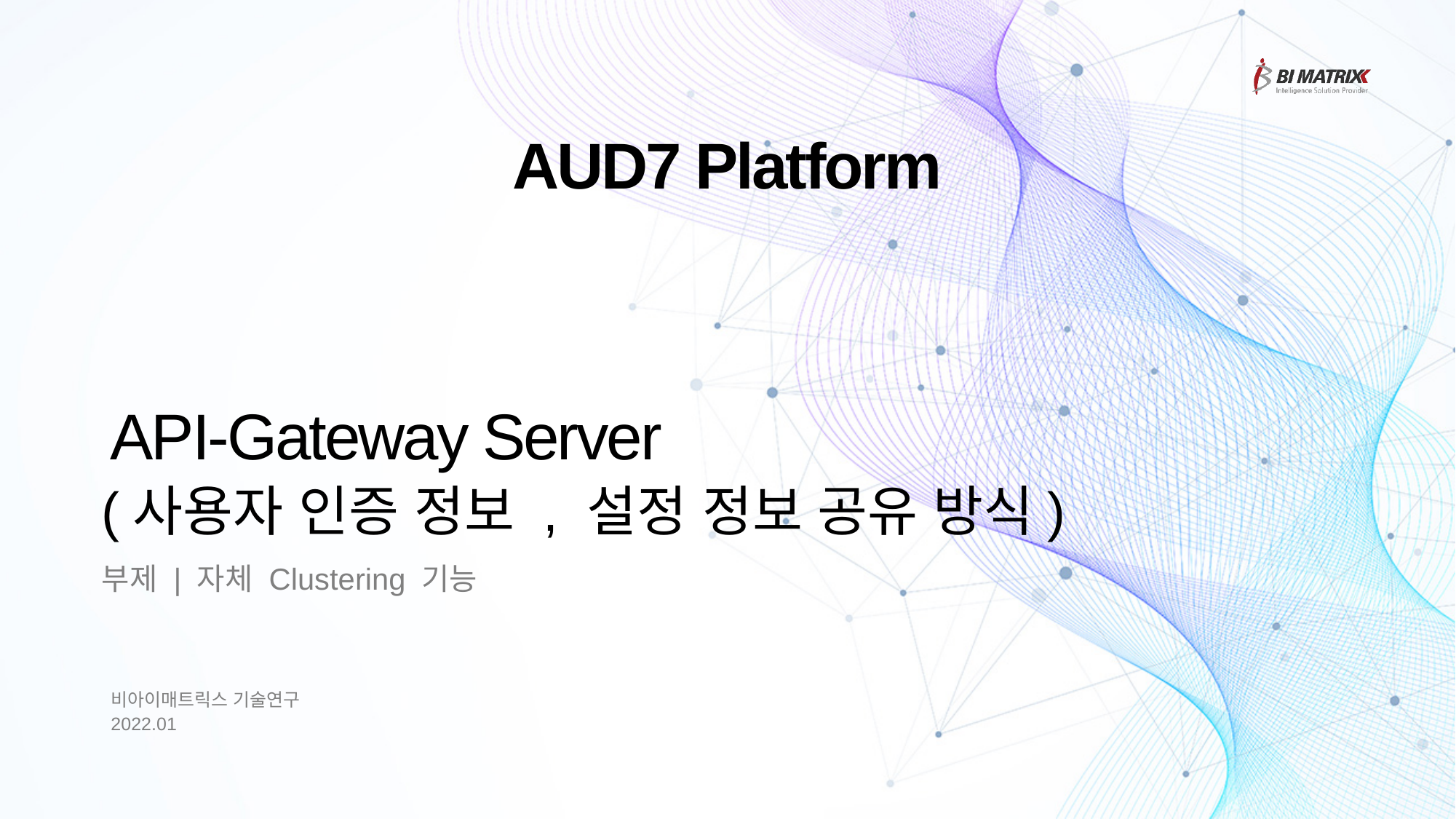

# AUD7 Platform
API-Gateway Server
(사용자 인증 정보 , 설정 정보 공유 방식)
부제 | 자체 Clustering 기능
비아이매트릭스 기술연구
2022.01